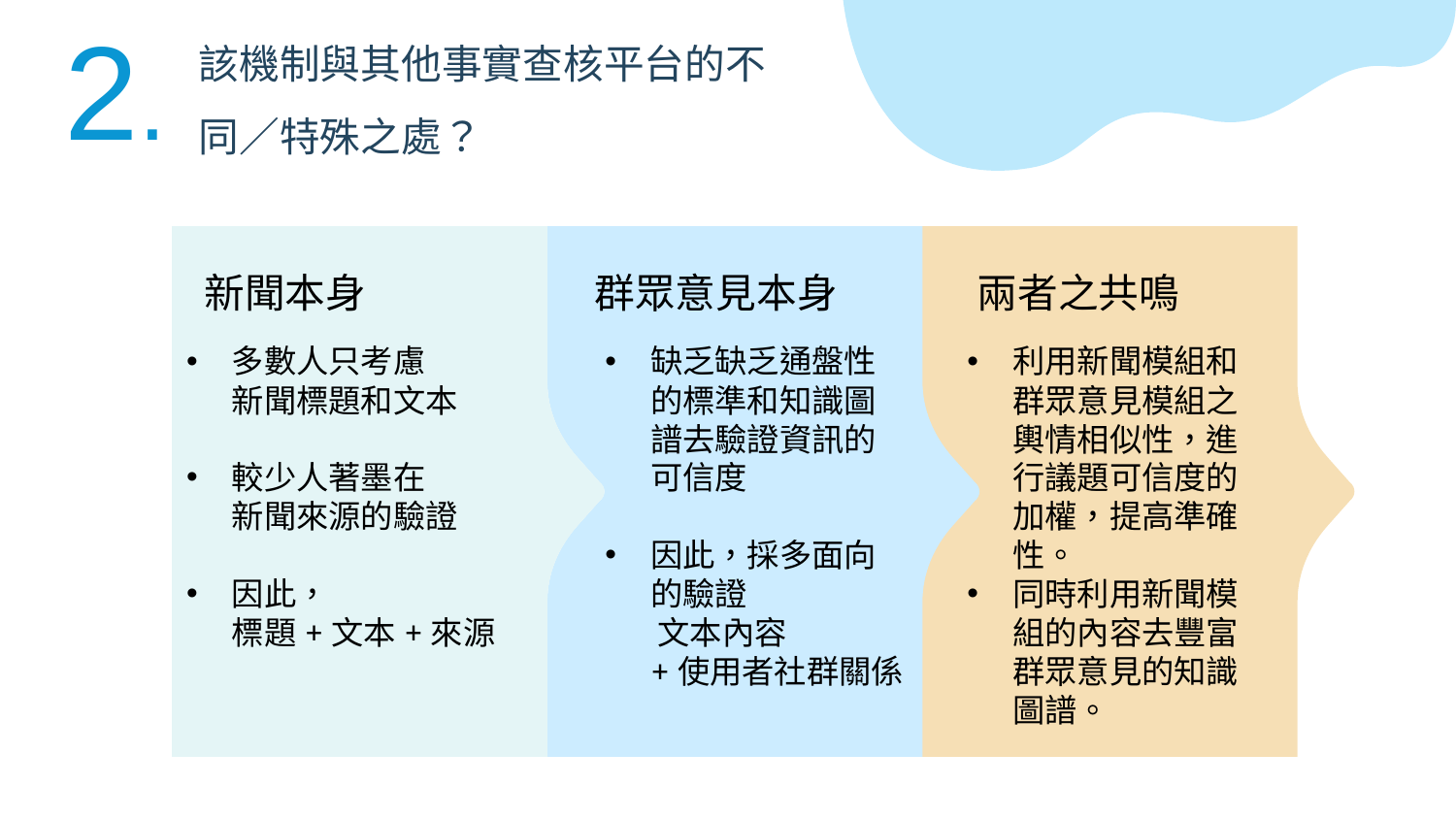

2.
# 該機制與其他事實查核平台的不同／特殊之處？

新聞本身
群眾意見本身
兩者之共鳴
多數人只考慮
新聞標題和文本

較少人著墨在
新聞來源的驗證

因此，
標題+文本+來源
缺乏缺乏通盤性的標準和知識圖譜去驗證資訊的可信度

因此，採多面向的驗證
 文本內容
+使用者社群關係
利用新聞模組和群眾意見模組之輿情相似性，進行議題可信度的加權，提高準確性。
同時利用新聞模組的內容去豐富群眾意見的知識圖譜。